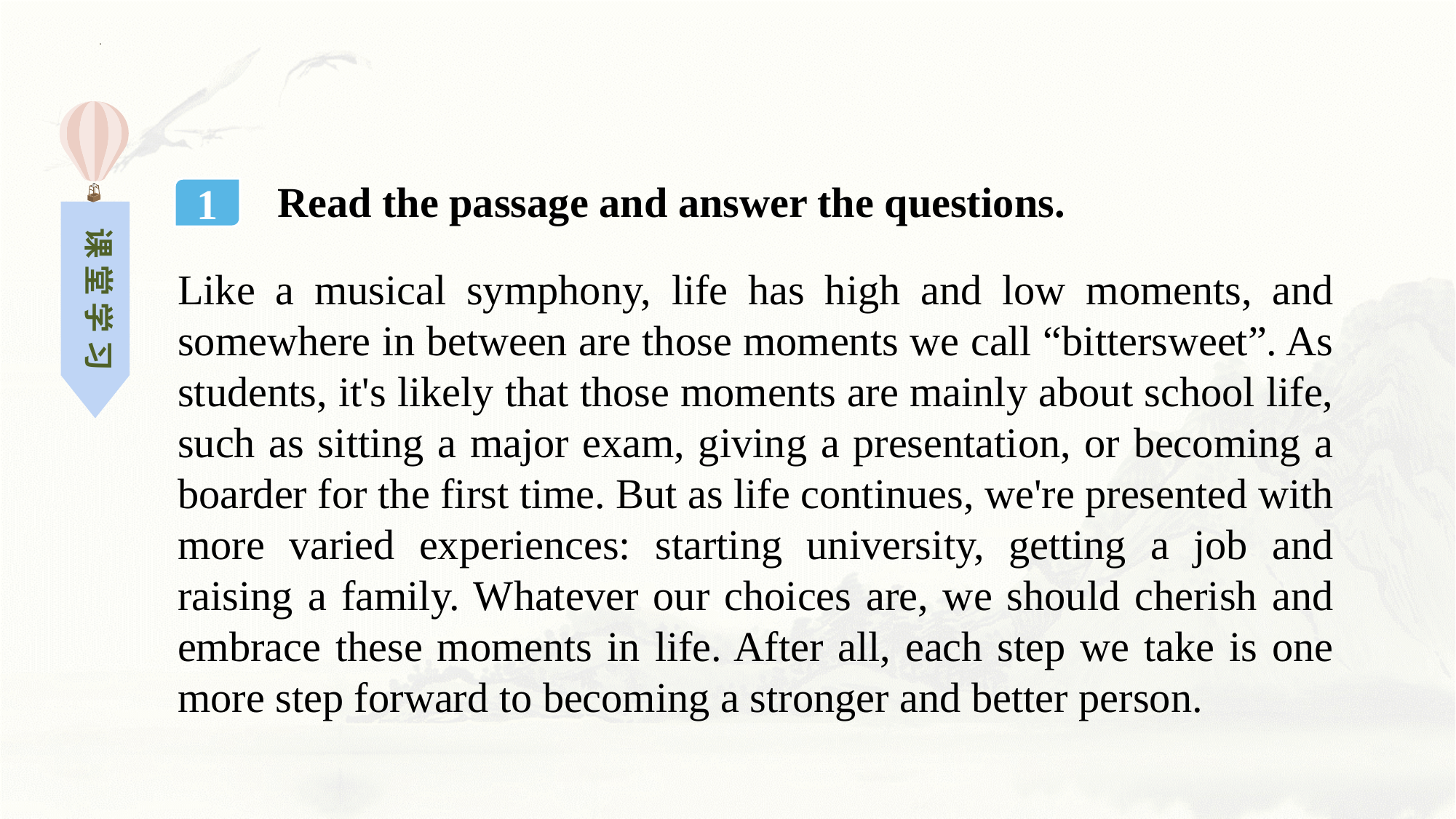

课 堂 学 习
Read the passage and answer the questions.
1
Like a musical symphony, life has high and low moments, and somewhere in between are those moments we call “bittersweet”. As students, it's likely that those moments are mainly about school life, such as sitting a major exam, giving a presentation, or becoming a boarder for the first time. But as life continues, we're presented with more varied experiences: starting university, getting a job and raising a family. Whatever our choices are, we should cherish and embrace these moments in life. After all, each step we take is one more step forward to becoming a stronger and better person.